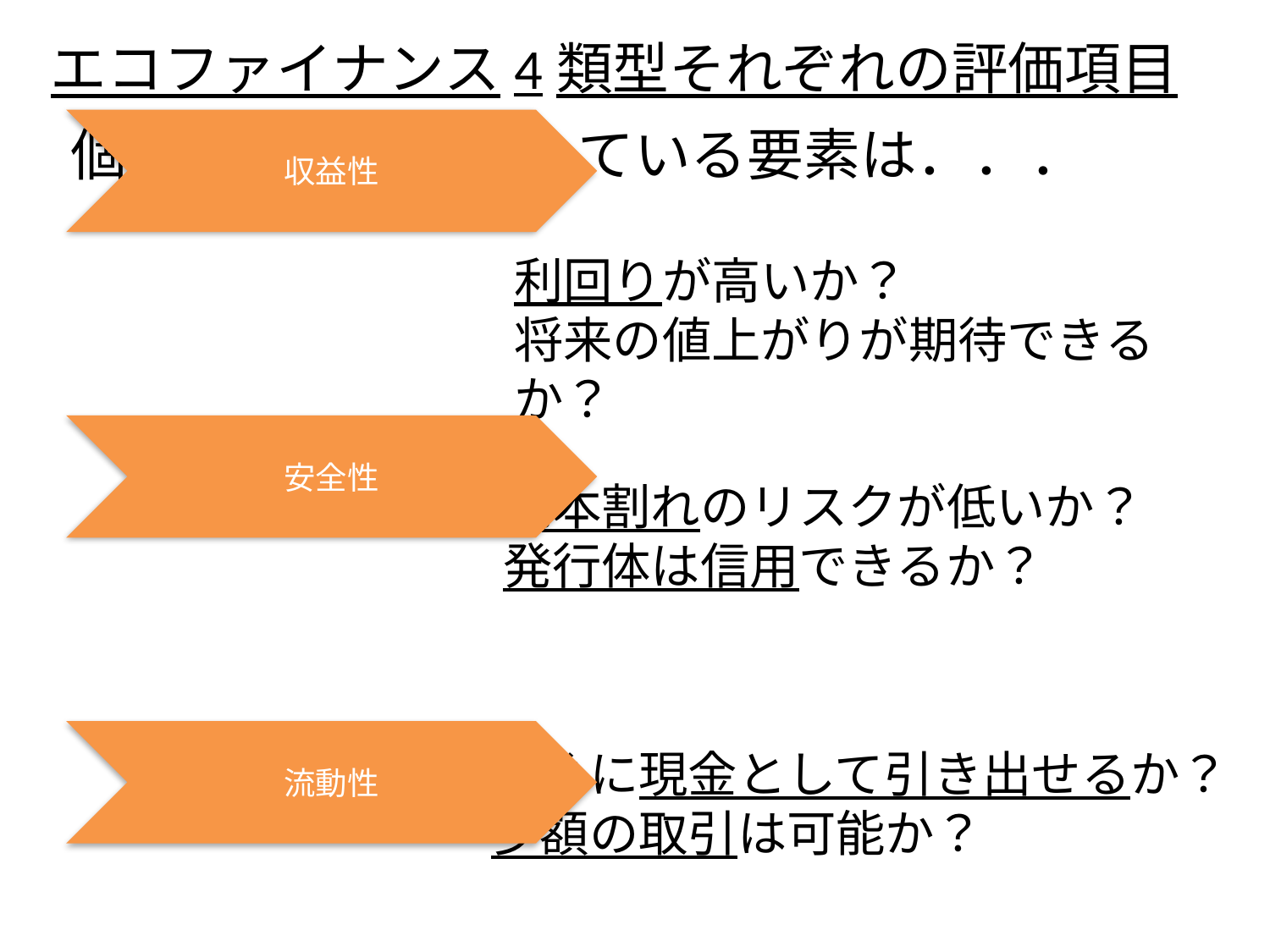

収益性
安全性
流動性
エコファイナンス4類型それぞれの評価項目
個人投資家が重視している要素は．．．
利回りが高いか？
将来の値上がりが期待できるか？
元本割れのリスクが低いか？
発行体は信用できるか？
すぐに現金として引き出せるか？
少額の取引は可能か？